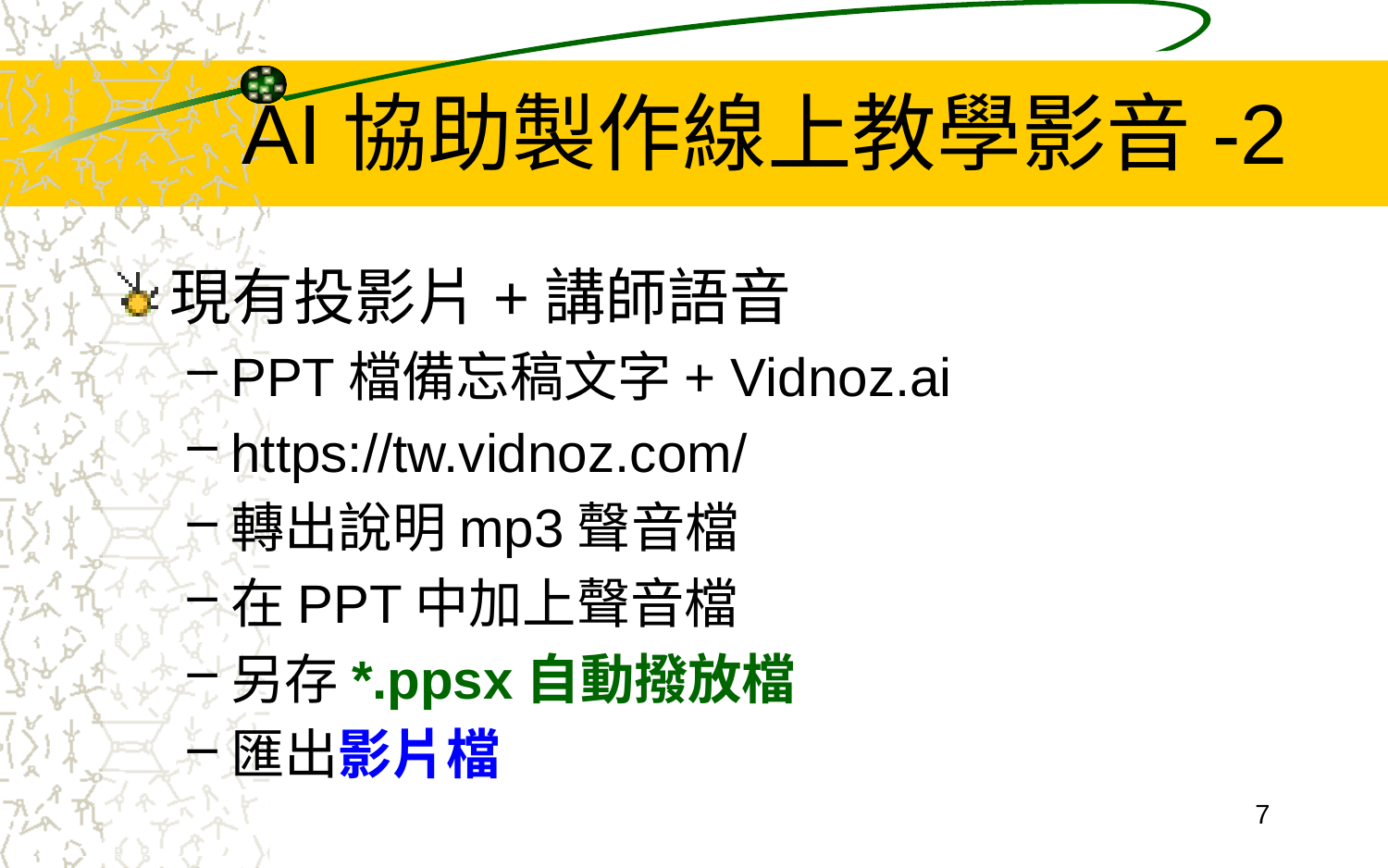

# AI協助製作線上教學影音-2
現有投影片+講師語音
PPT檔備忘稿文字+ Vidnoz.ai
https://tw.vidnoz.com/
轉出說明mp3聲音檔
在PPT中加上聲音檔
另存*.ppsx自動撥放檔
匯出影片檔
7